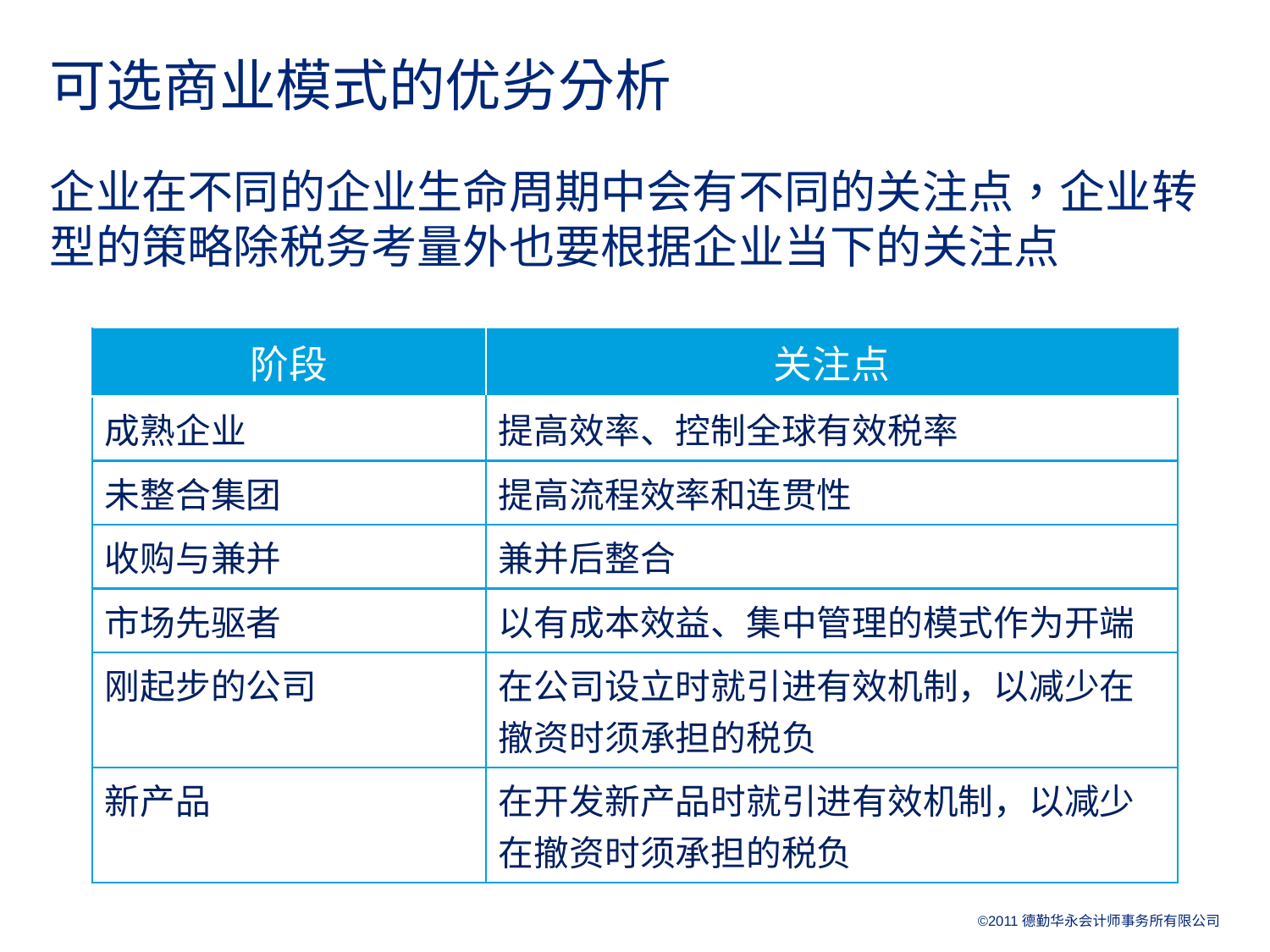

# 可选商业模式的优劣分析
企业在不同的企业生命周期中会有不同的关注点，企业转型的策略除税务考量外也要根据企业当下的关注点
| 阶段 | 关注点 |
| --- | --- |
| 成熟企业 | 提高效率、控制全球有效税率 |
| 未整合集团 | 提高流程效率和连贯性 |
| 收购与兼并 | 兼并后整合 |
| 市场先驱者 | 以有成本效益、集中管理的模式作为开端 |
| 刚起步的公司 | 在公司设立时就引进有效机制，以减少在撤资时须承担的税负 |
| 新产品 | 在开发新产品时就引进有效机制，以减少在撤资时须承担的税负 |